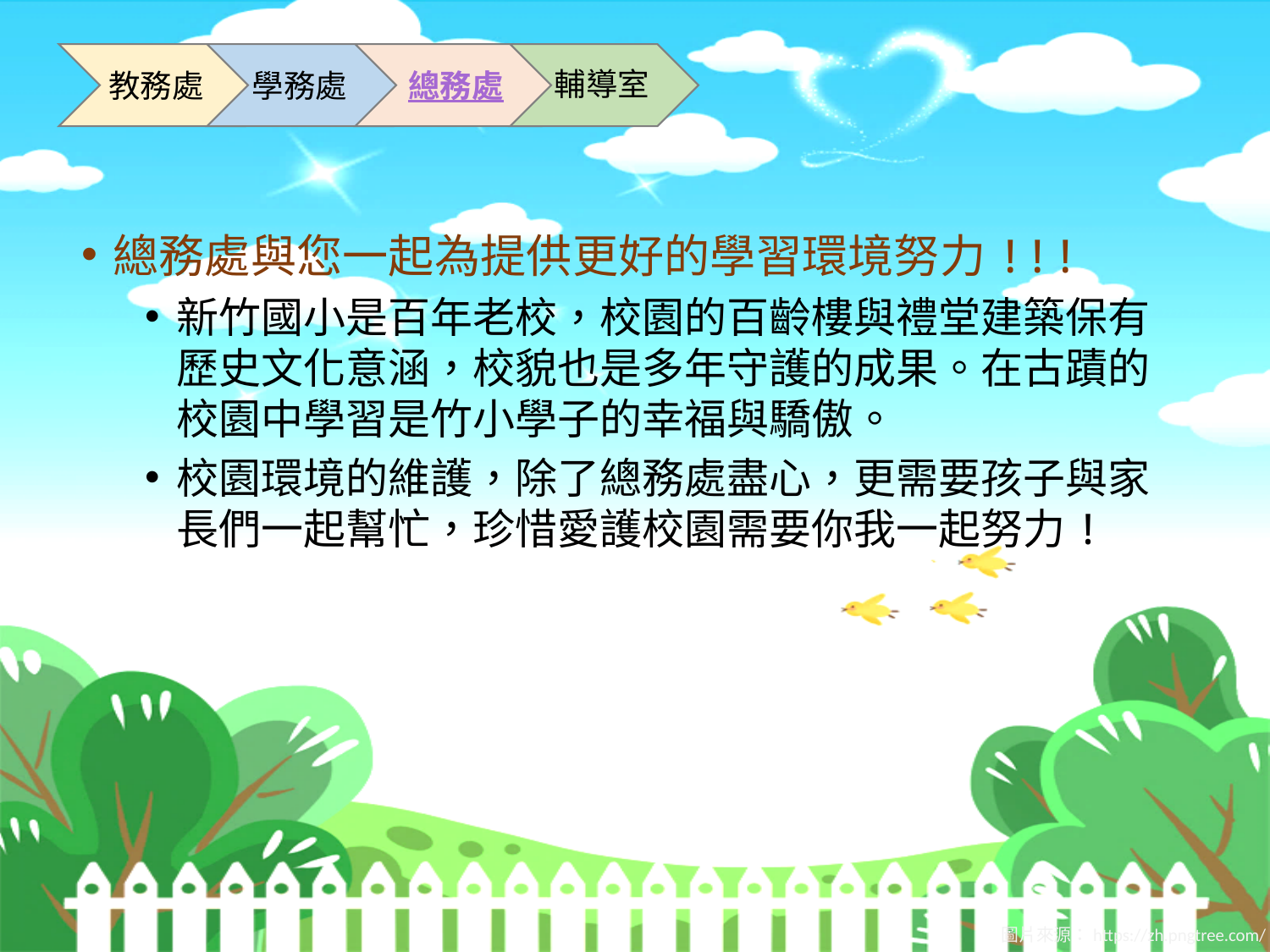

輔導室
教務處
學務處
總務處
總務處與您一起為提供更好的學習環境努力!!!
新竹國小是百年老校，校園的百齡樓與禮堂建築保有歷史文化意涵，校貌也是多年守護的成果。在古蹟的校園中學習是竹小學子的幸福與驕傲。
校園環境的維護，除了總務處盡心，更需要孩子與家長們一起幫忙，珍惜愛護校園需要你我一起努力!